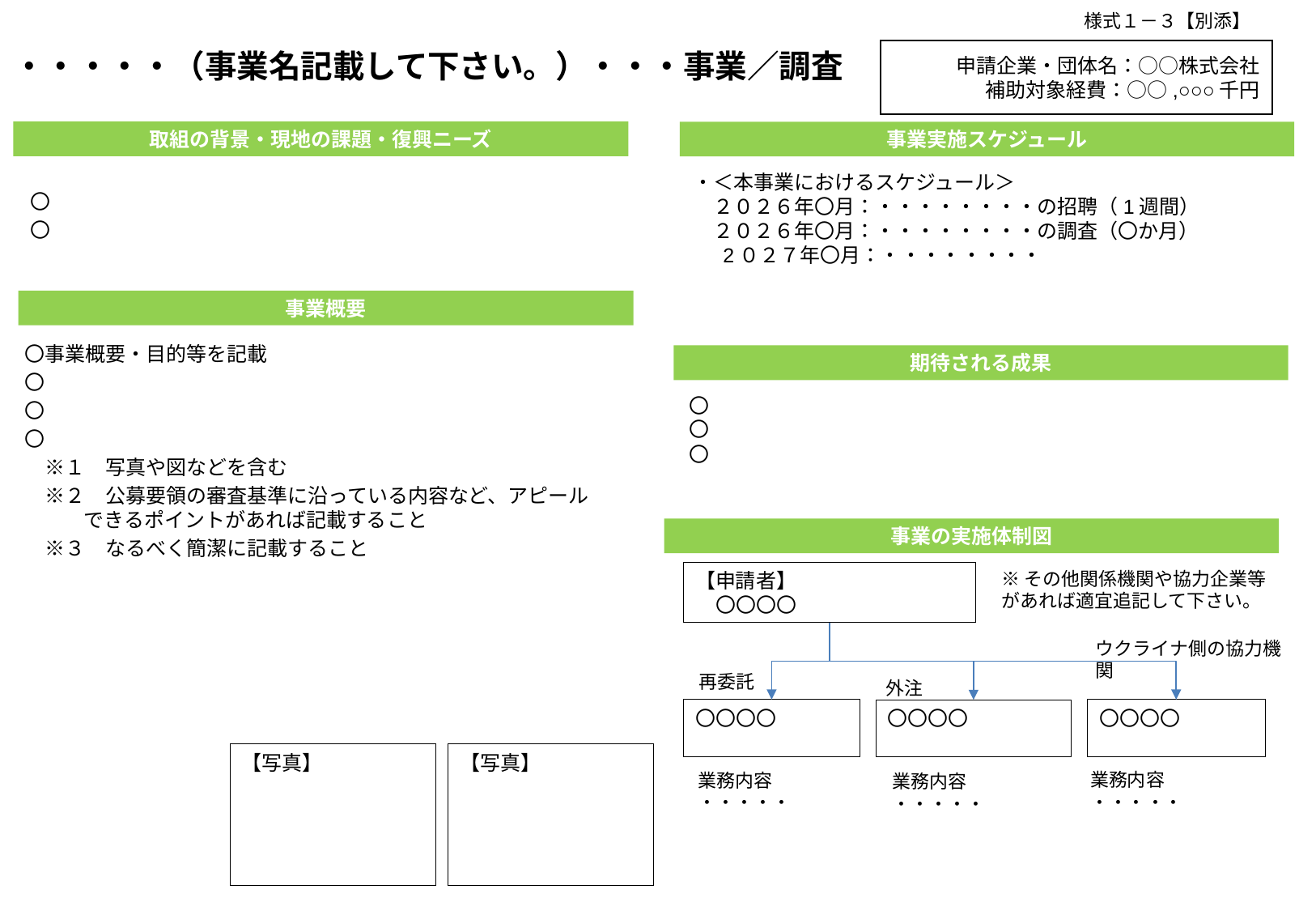

様式１－３【別添】
申請企業・団体名：○○株式会社
補助対象経費：○○,○○○千円
・・・・・（事業名記載して下さい。）・・・事業／調査
取組の背景・現地の課題・復興ニーズ
事業実施スケジュール

〇
〇

・＜本事業におけるスケジュール＞
　２０２６年〇月：・・・・・・・・の招聘（1週間）
　２０２６年〇月：・・・・・・・・の調査（〇か月）
　 2０２７年〇月：・・・・・・・・

事業概要

〇事業概要・目的等を記載
〇
〇
〇
　※１　写真や図などを含む
　※２　公募要領の審査基準に沿っている内容など、アピールできるポイントがあれば記載すること
　※３　なるべく簡潔に記載すること

期待される成果
〇
〇
〇
事業の実施体制図
※その他関係機関や協力企業等があれば適宜追記して下さい。
【申請者】
　〇〇〇〇
ウクライナ側の協力機関
再委託
外注
〇〇〇〇

〇〇〇〇

〇〇〇〇

業務内容
・・・・・
業務内容
・・・・・
業務内容
・・・・・
【写真】

【写真】